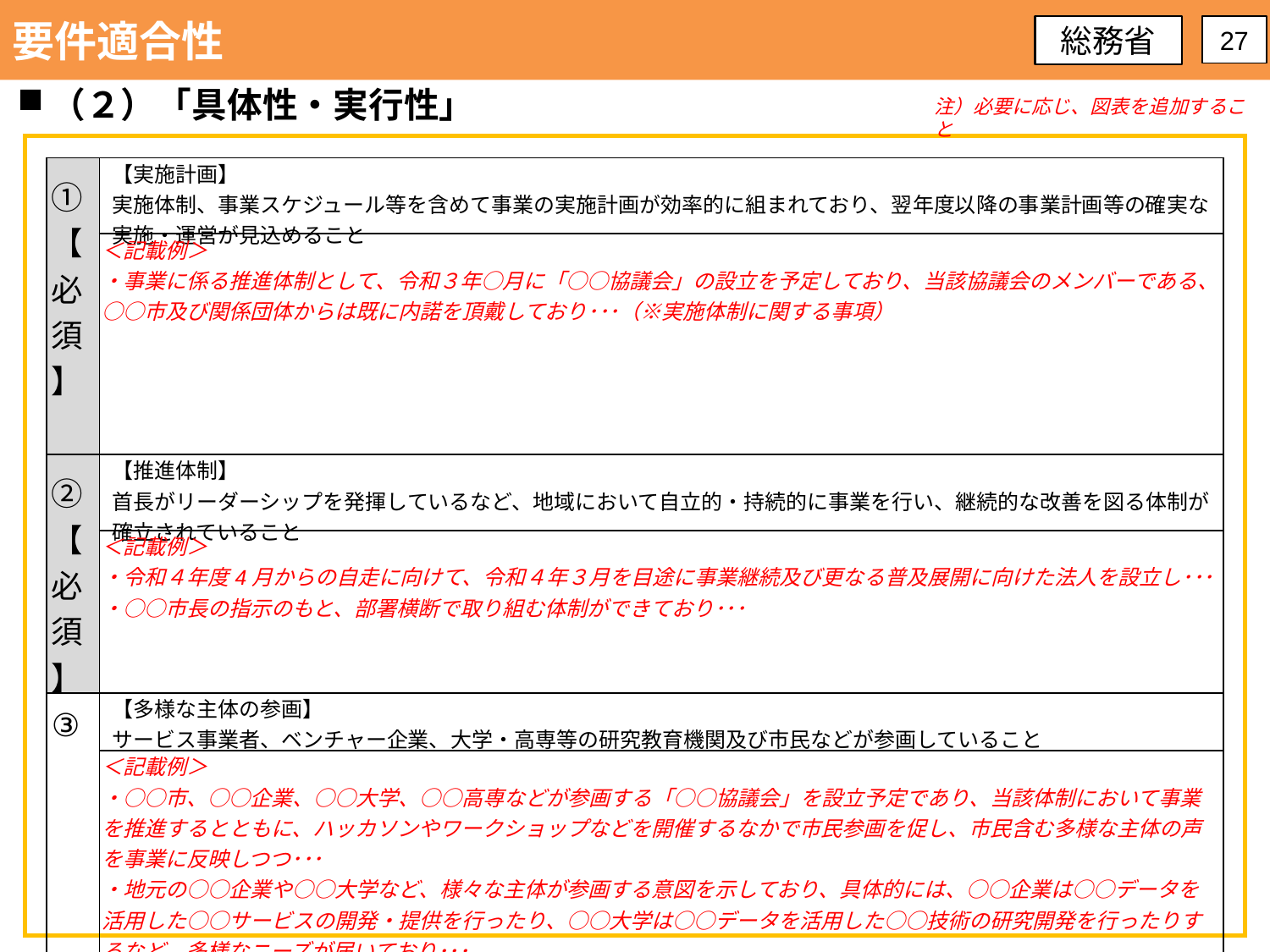

要件適合性
総務省
27
（２）「具体性・実行性」
注）必要に応じ、図表を追加すること

| ①【必須】 | 【実施計画】 実施体制、事業スケジュール等を含めて事業の実施計画が効率的に組まれており、翌年度以降の事業計画等の確実な実施・運営が見込めること |
| --- | --- |
|  | ＜記載例＞ ・事業に係る推進体制として、令和３年○月に「○○協議会」の設立を予定しており、当該協議会のメンバーである、○○市及び関係団体からは既に内諾を頂戴しており･･･（※実施体制に関する事項） |
| ②【必須】 | 【推進体制】 首長がリーダーシップを発揮しているなど、地域において自立的・持続的に事業を行い、継続的な改善を図る体制が確立されていること |
|  | ＜記載例＞ ・令和４年度4月からの自走に向けて、令和４年３月を目途に事業継続及び更なる普及展開に向けた法人を設立し･･･ ・○○市長の指示のもと、部署横断で取り組む体制ができており･･･ |
| ③ | 【多様な主体の参画】 サービス事業者、ベンチャー企業、大学・高専等の研究教育機関及び市民などが参画していること |
|  | ＜記載例＞ ・○○市、○○企業、○○大学、○○高専などが参画する「○○協議会」を設立予定であり、当該体制において事業を推進するとともに、ハッカソンやワークショップなどを開催するなかで市民参画を促し、市民含む多様な主体の声を事業に反映しつつ･･･ ・地元の○○企業や○○大学など、様々な主体が参画する意図を示しており、具体的には、○○企業は○○データを活用した○○サービスの開発・提供を行ったり、○○大学は○○データを活用した○○技術の研究開発を行ったりするなど、多様なニーズが届いており･･･ |